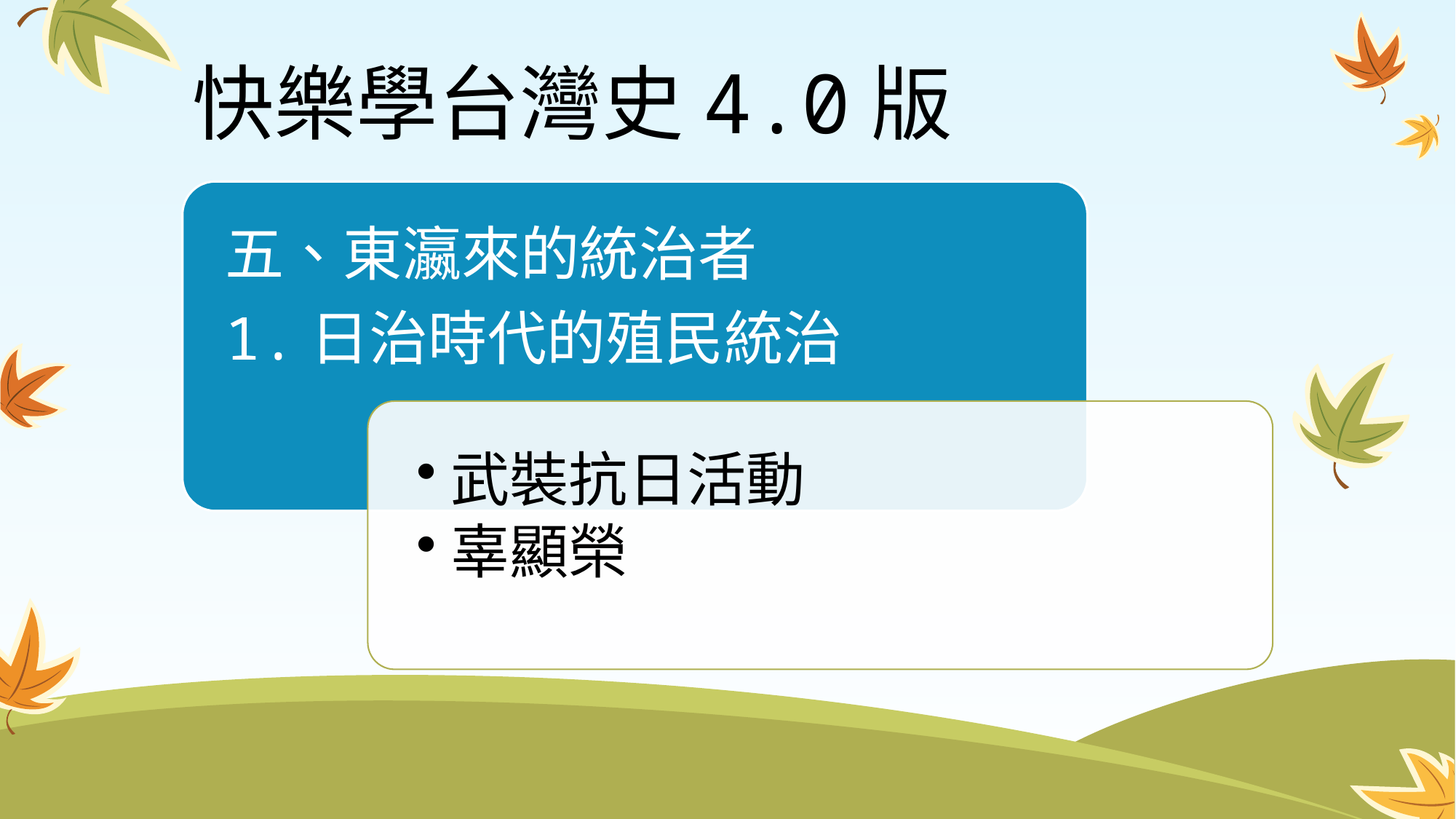

# 快樂學台灣史4.0版
五、東瀛來的統治者
1.日治時代的殖民統治
武裝抗日活動
辜顯榮